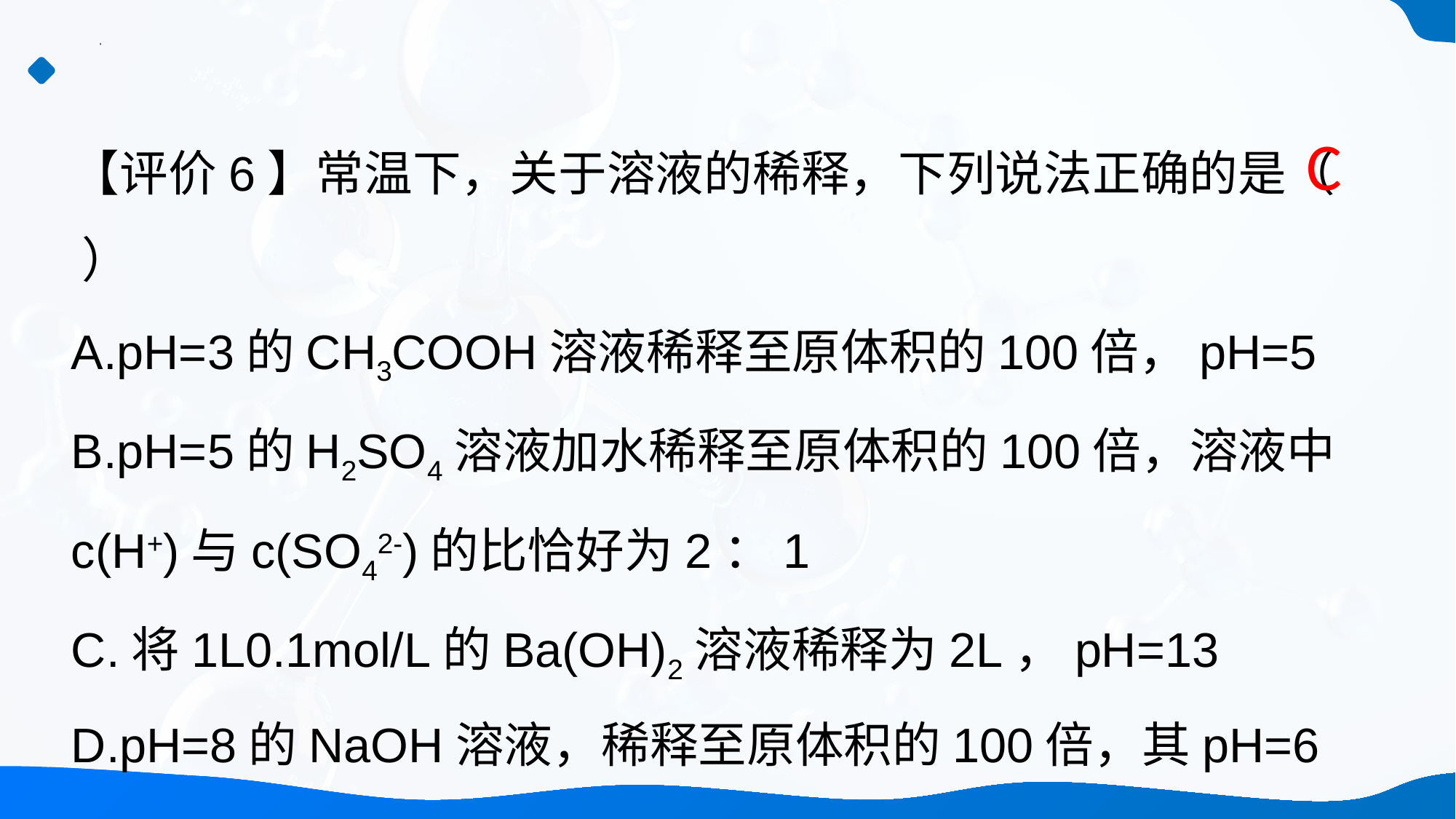

【评价6】常温下，关于溶液的稀释，下列说法正确的是（  ）
A.pH=3的CH3COOH溶液稀释至原体积的100倍，pH=5
B.pH=5的H2SO4溶液加水稀释至原体积的100倍，溶液中c(H+)与c(SO42-)的比恰好为2：1
C.将1L0.1mol/L的Ba(OH)2溶液稀释为2L，pH=13
D.pH=8的NaOH溶液，稀释至原体积的100倍，其pH=6
C